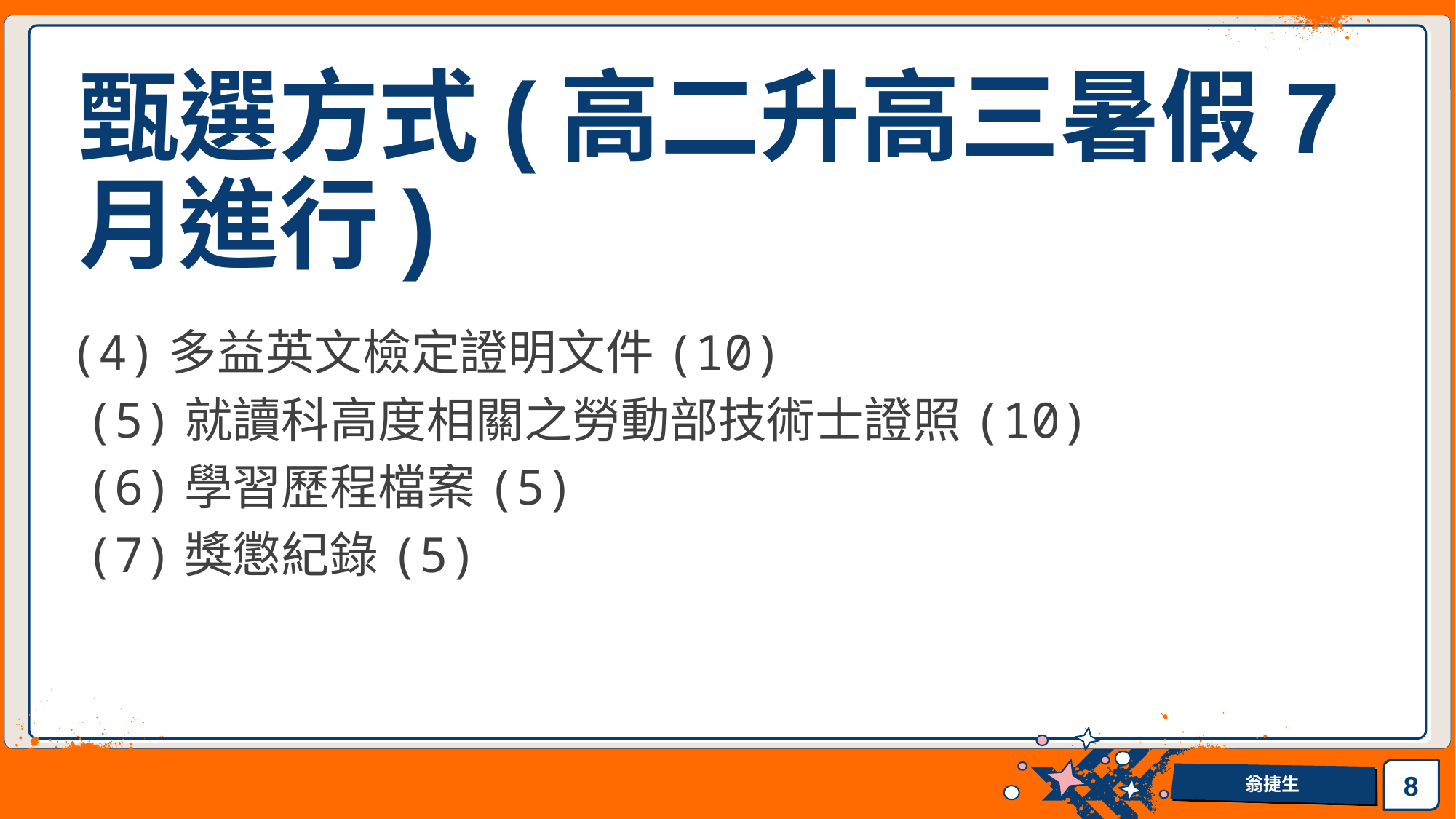

# 甄選方式(高二升高三暑假7月進行)
 (4)多益英文檢定證明文件(10)
 (5)就讀科高度相關之勞動部技術士證照(10)
 (6)學習歷程檔案(5)
 (7)獎懲紀錄(5)
8